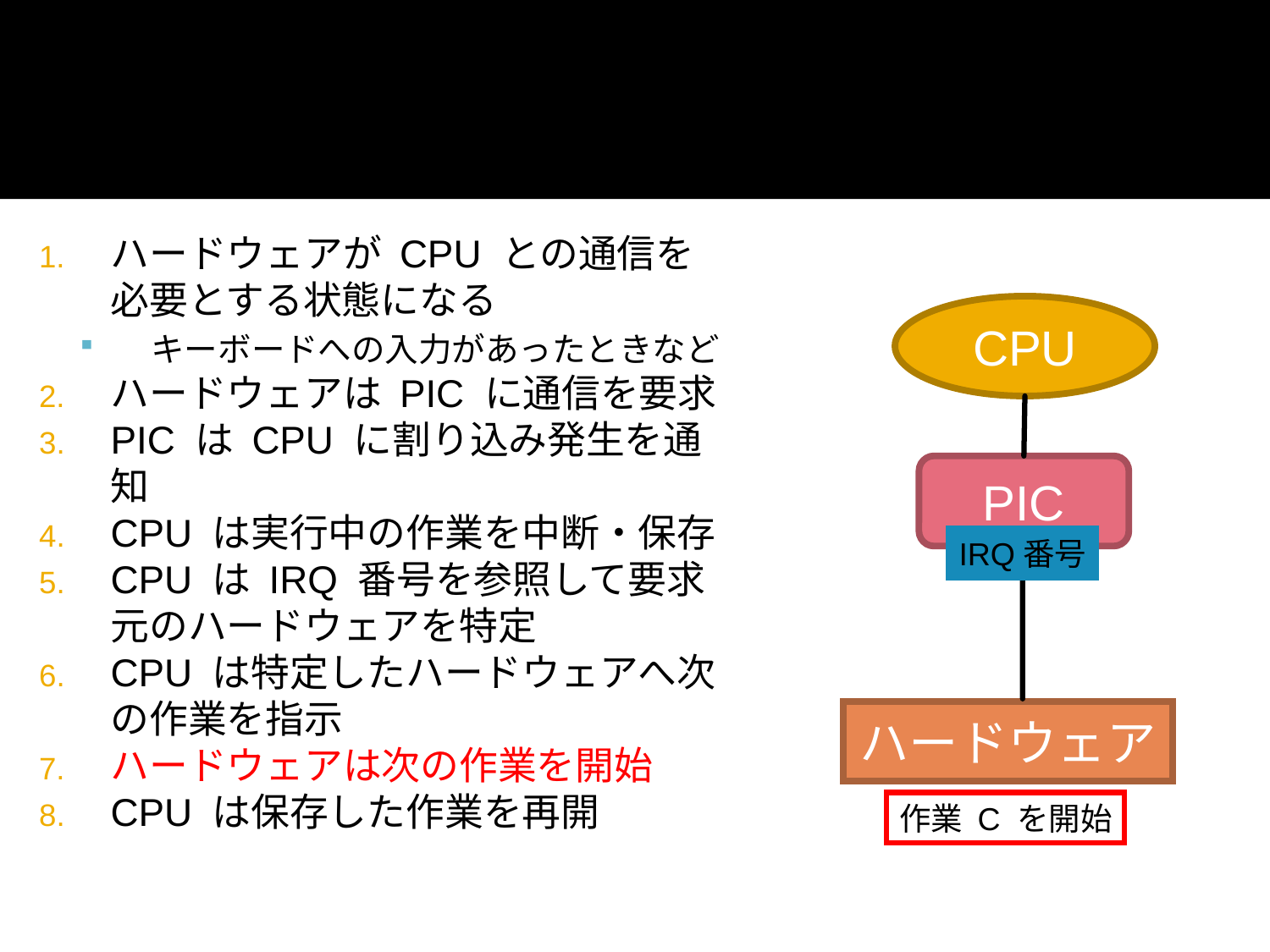

IRQ の流れ
ハードウェアが CPU との通信を必要とする状態になる
キーボードへの入力があったときなど
ハードウェアは PIC に通信を要求
PIC は CPU に割り込み発生を通知
CPU は実行中の作業を中断・保存
CPU は IRQ 番号を参照して要求元のハードウェアを特定
CPU は特定したハードウェアへ次の作業を指示
ハードウェアは次の作業を開始
CPU は保存した作業を再開
CPU
PIC
IRQ番号

ハードウェア
作業 C を開始